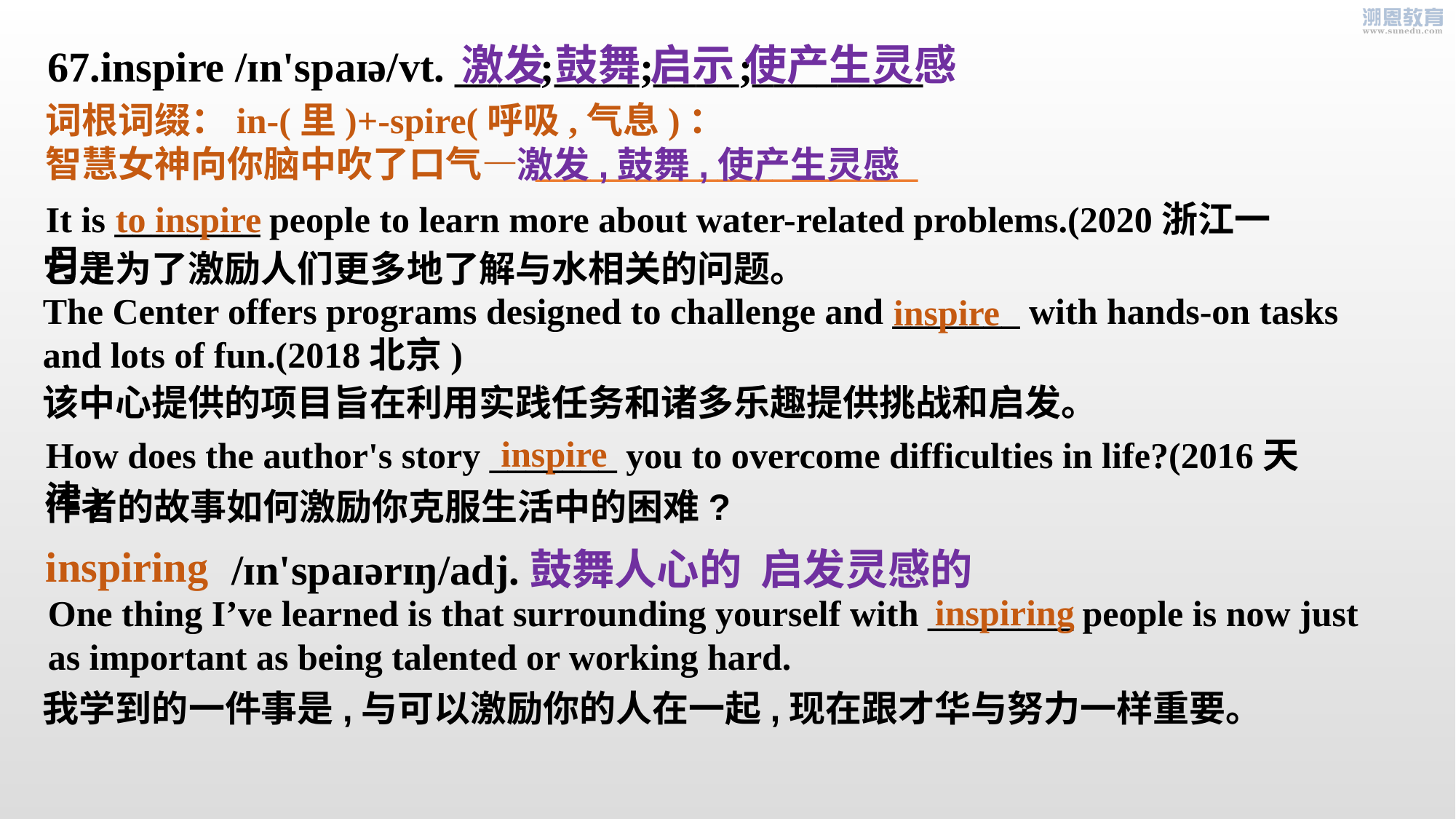

激发 鼓舞 启示 使产生灵感
67.inspire /ɪn'spaɪə/vt. ____;____;____;________
词根词缀：in-(里)+-spire(呼吸,气息)：
智慧女神向你脑中吹了口气— _____________________
激发,鼓舞,使产生灵感
It is ________ people to learn more about water-related problems.(2020浙江一月)
to inspire
它是为了激励人们更多地了解与水相关的问题。
The Center offers programs designed to challenge and _______ with hands-on tasks and lots of fun.(2018北京)
inspire
该中心提供的项目旨在利用实践任务和诸多乐趣提供挑战和启发。
inspire
How does the author's story _______ you to overcome difficulties in life?(2016天津)
作者的故事如何激励你克服生活中的困难?
inspiring
 /ɪn'spaɪərɪŋ/adj.鼓舞人心的  启发灵感的
inspiring
One thing I’ve learned is that surrounding yourself with ________ people is now just as important as being talented or working hard.
我学到的一件事是,与可以激励你的人在一起,现在跟才华与努力一样重要。